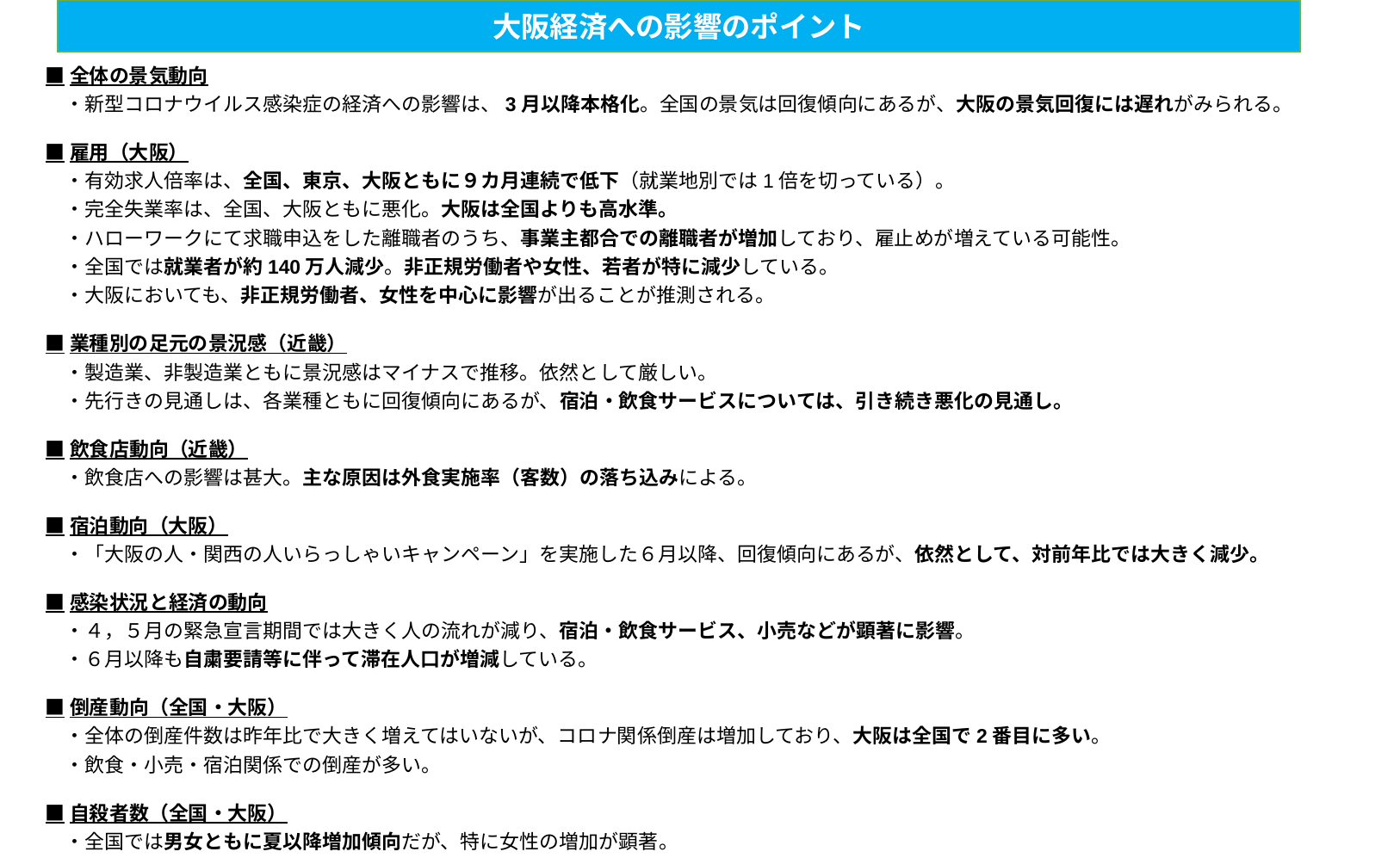

大阪経済への影響のポイント
■全体の景気動向
　・新型コロナウイルス感染症の経済への影響は、3月以降本格化。全国の景気は回復傾向にあるが、大阪の景気回復には遅れがみられる。

■雇用（大阪）
　・有効求人倍率は、全国、東京、大阪ともに９カ月連続で低下（就業地別では1倍を切っている）。
　・完全失業率は、全国、大阪ともに悪化。大阪は全国よりも高水準。
　・ハローワークにて求職申込をした離職者のうち、事業主都合での離職者が増加しており、雇止めが増えている可能性。
　・全国では就業者が約140万人減少。非正規労働者や女性、若者が特に減少している。
　・大阪においても、非正規労働者、女性を中心に影響が出ることが推測される。

■業種別の足元の景況感（近畿）
　・製造業、非製造業ともに景況感はマイナスで推移。依然として厳しい。
　・先行きの見通しは、各業種ともに回復傾向にあるが、宿泊・飲食サービスについては、引き続き悪化の見通し。

■飲食店動向（近畿）
　・飲食店への影響は甚大。主な原因は外食実施率（客数）の落ち込みによる。

■宿泊動向（大阪）
　・「大阪の人・関西の人いらっしゃいキャンペーン」を実施した６月以降、回復傾向にあるが、依然として、対前年比では大きく減少。

■感染状況と経済の動向
　・４，５月の緊急宣言期間では大きく人の流れが減り、宿泊・飲食サービス、小売などが顕著に影響。
　・６月以降も自粛要請等に伴って滞在人口が増減している。

■倒産動向（全国・大阪）
　・全体の倒産件数は昨年比で大きく増えてはいないが、コロナ関係倒産は増加しており、大阪は全国で2番目に多い。
　・飲食・小売・宿泊関係での倒産が多い。

■自殺者数（全国・大阪）
　・全国では男女ともに夏以降増加傾向だが、特に女性の増加が顕著。